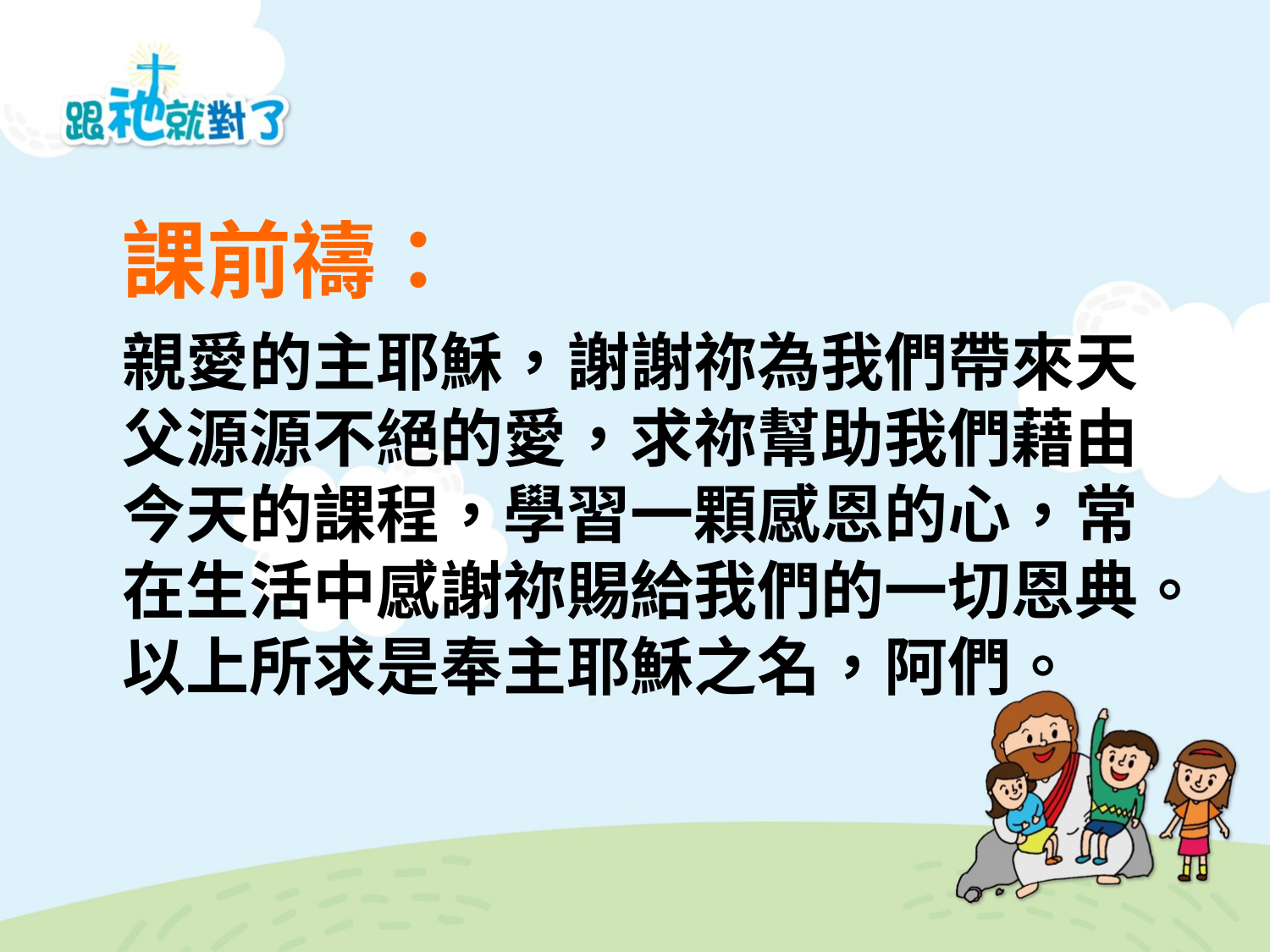

課前禱：
親愛的主耶穌，謝謝祢為我們帶來天父源源不絕的愛，求祢幫助我們藉由今天的課程，學習一顆感恩的心，常在生活中感謝祢賜給我們的一切恩典。以上所求是奉主耶穌之名，阿們。